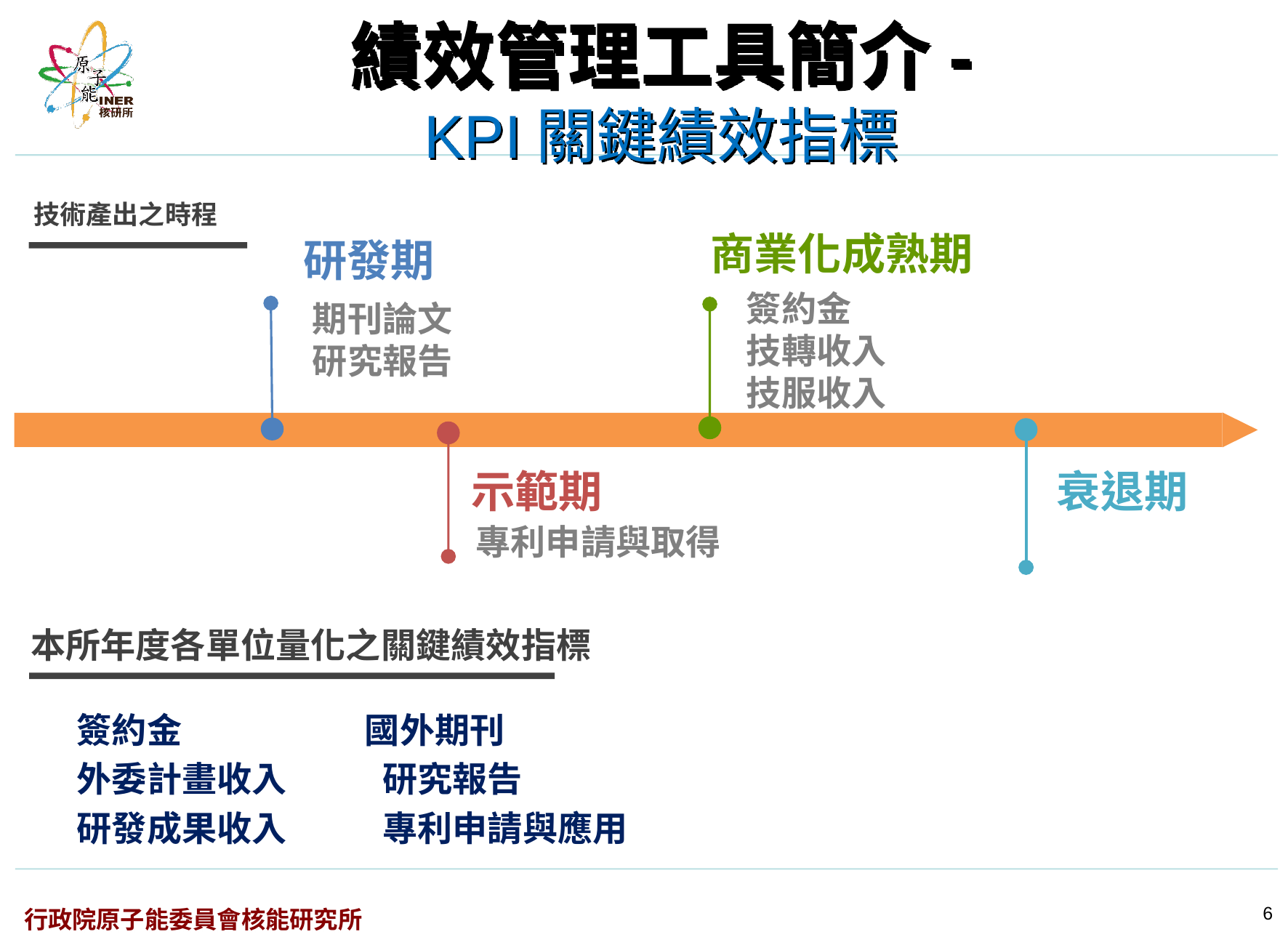

# 績效管理工具簡介- KPI關鍵績效指標
技術產出之時程
商業化成熟期
研發期

簽約金
技轉收入
技服收入
期刊論文
研究報告

示範期
衰退期
專利申請與取得
本所年度各單位量化之關鍵績效指標

簽約金                       國外期刊
外委計畫收入            研究報告
研發成果收入            專利申請與應用